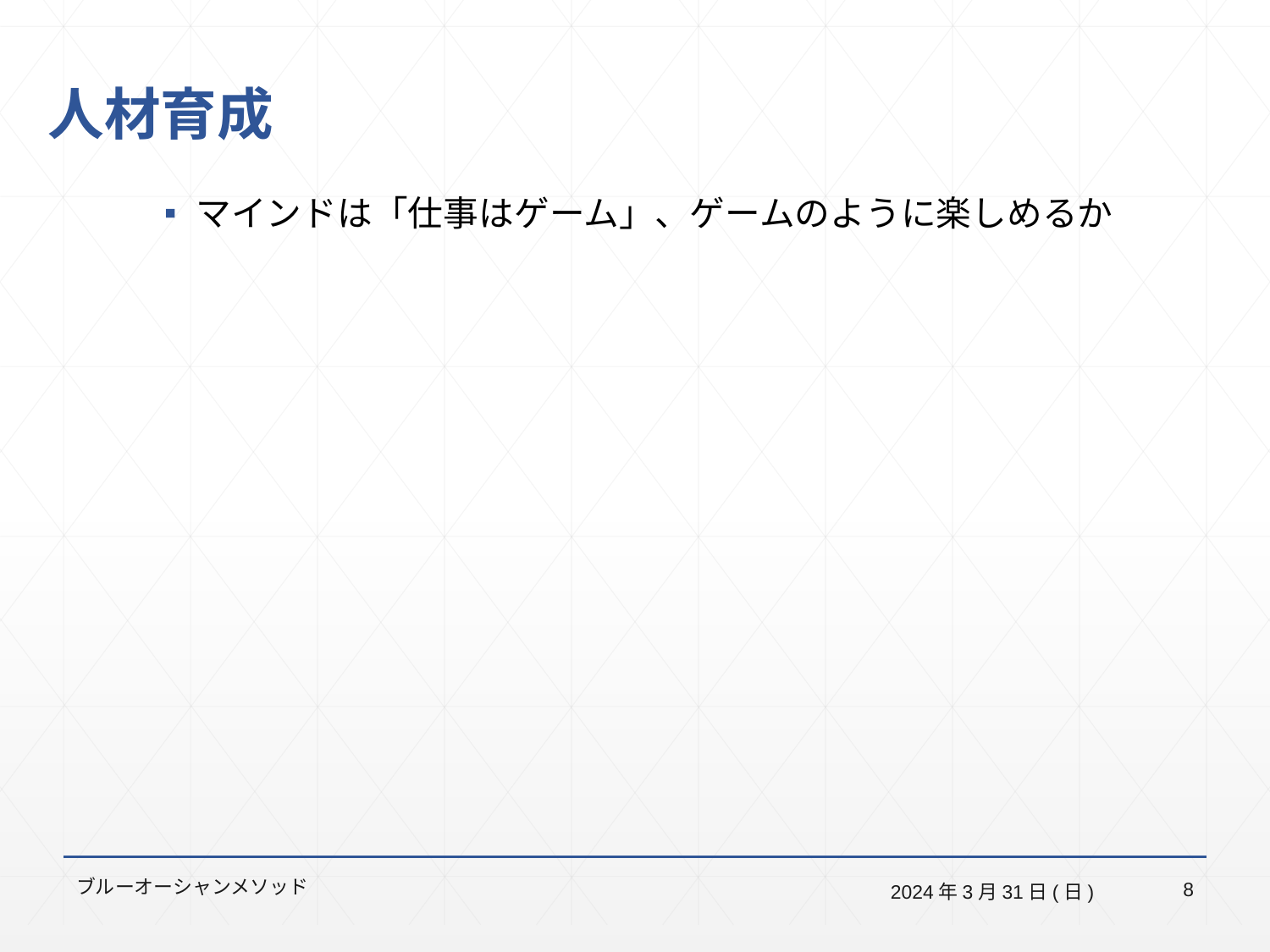

# 人材育成
マインドは「仕事はゲーム」、ゲームのように楽しめるか

2024年3月31日(日)
ブルーオーシャンメソッド
8